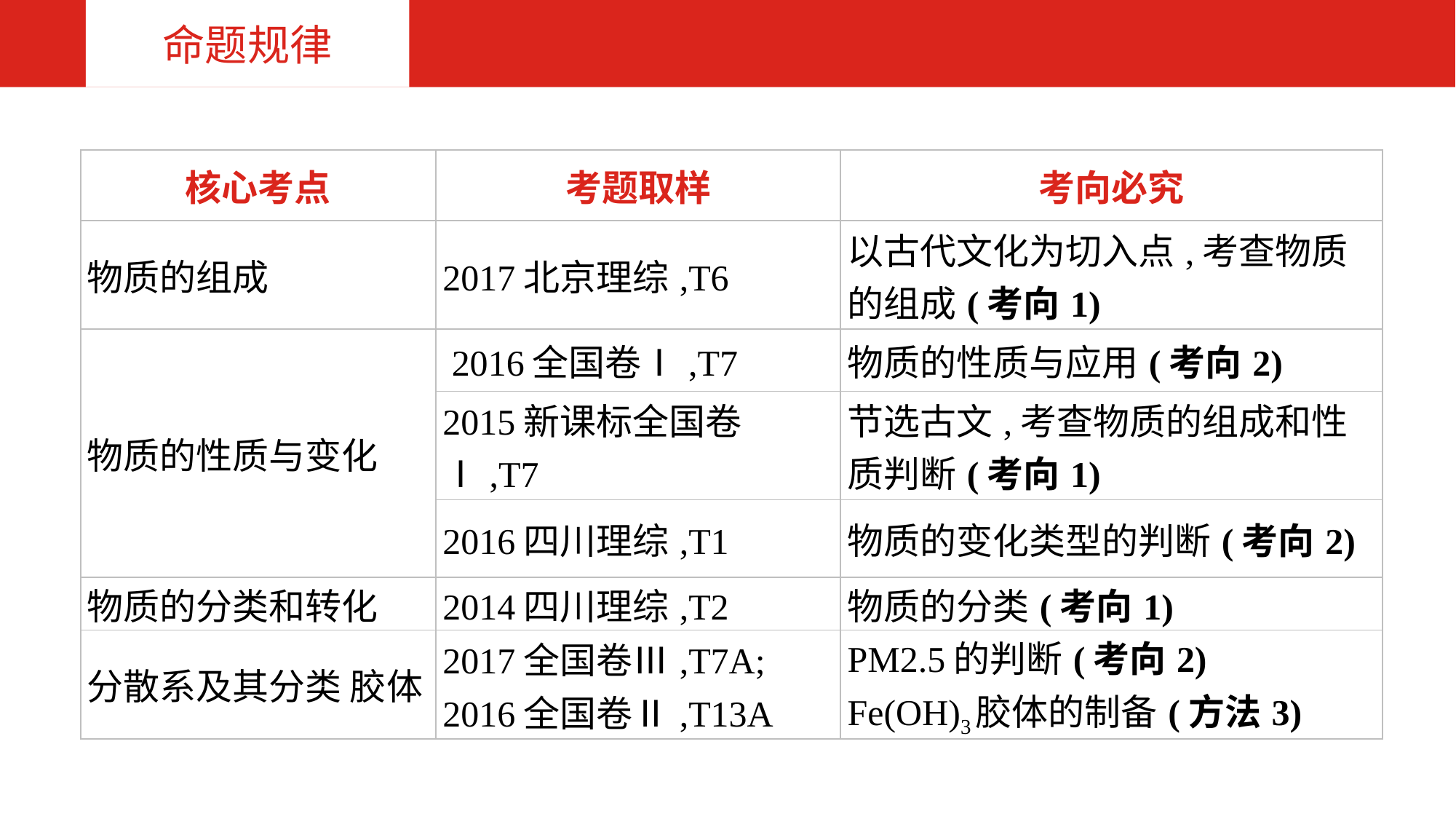

命题规律
| 核心考点 | 考题取样 | 考向必究 |
| --- | --- | --- |
| 物质的组成 | 2017北京理综,T6 | 以古代文化为切入点,考查物质的组成(考向1) |
| 物质的性质与变化 | 2016全国卷Ⅰ,T7 | 物质的性质与应用(考向2) |
|  | 2015新课标全国卷Ⅰ,T7 | 节选古文,考查物质的组成和性质判断(考向1) |
|  | 2016四川理综,T1 | 物质的变化类型的判断(考向2) |
| 物质的分类和转化 | 2014四川理综,T2 | 物质的分类(考向1) |
| 分散系及其分类 胶体 | 2017全国卷Ⅲ,T7A; 2016全国卷Ⅱ,T13A | PM2.5的判断(考向2) Fe(OH)3胶体的制备(方法3) |